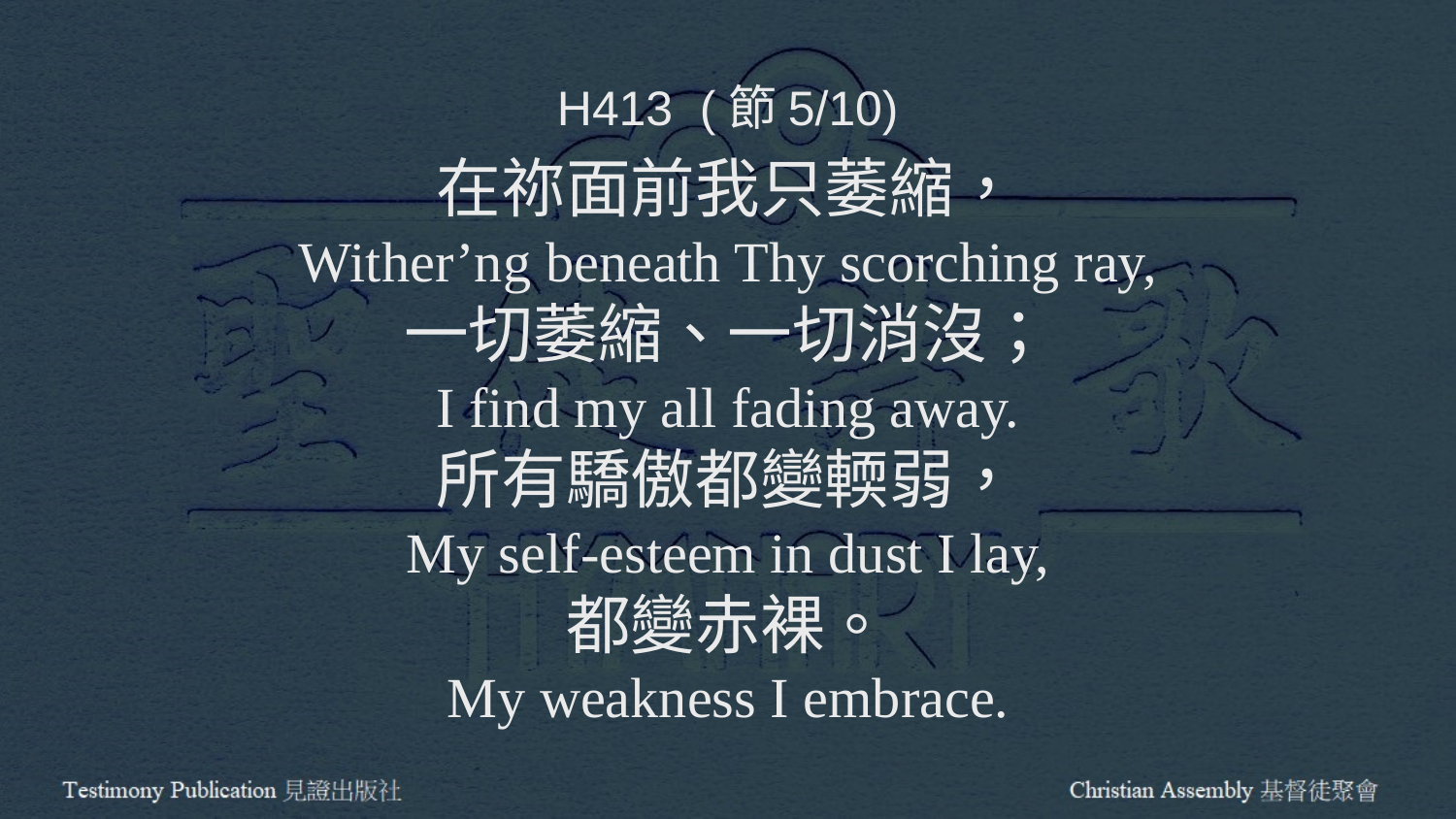

H413  (節5/10)
在祢面前我只萎縮，
Wither’ng beneath Thy scorching ray,
一切萎縮、一切消沒；
I find my all fading away.
所有驕傲都變輭弱，
My self-esteem in dust I lay,
都變赤裸。
My weakness I embrace.